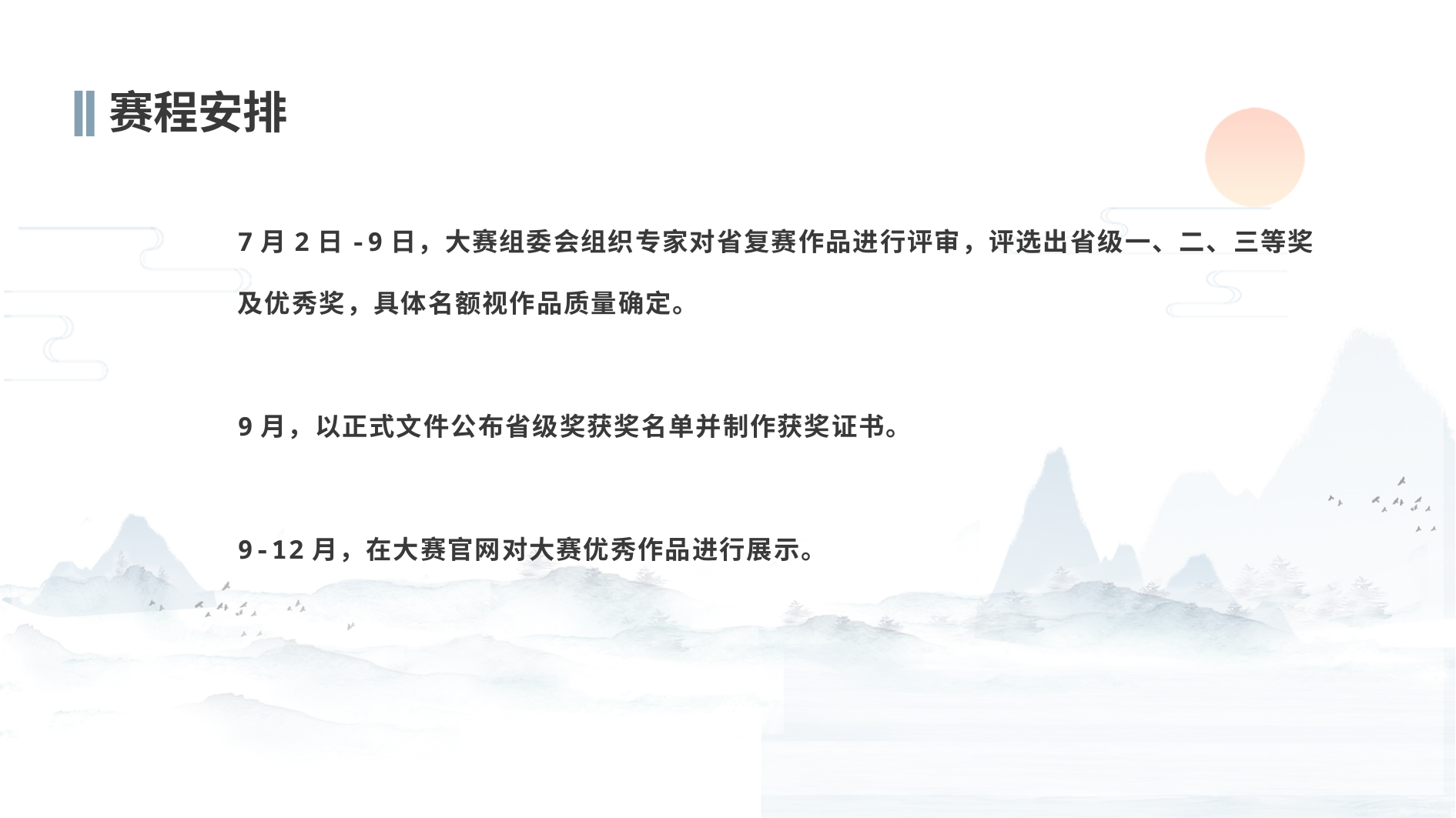

赛程安排

7月2日-9日，大赛组委会组织专家对省复赛作品进行评审，评选出省级一、二、三等奖及优秀奖，具体名额视作品质量确定。

9月，以正式文件公布省级奖获奖名单并制作获奖证书。

9-12月，在大赛官网对大赛优秀作品进行展示。